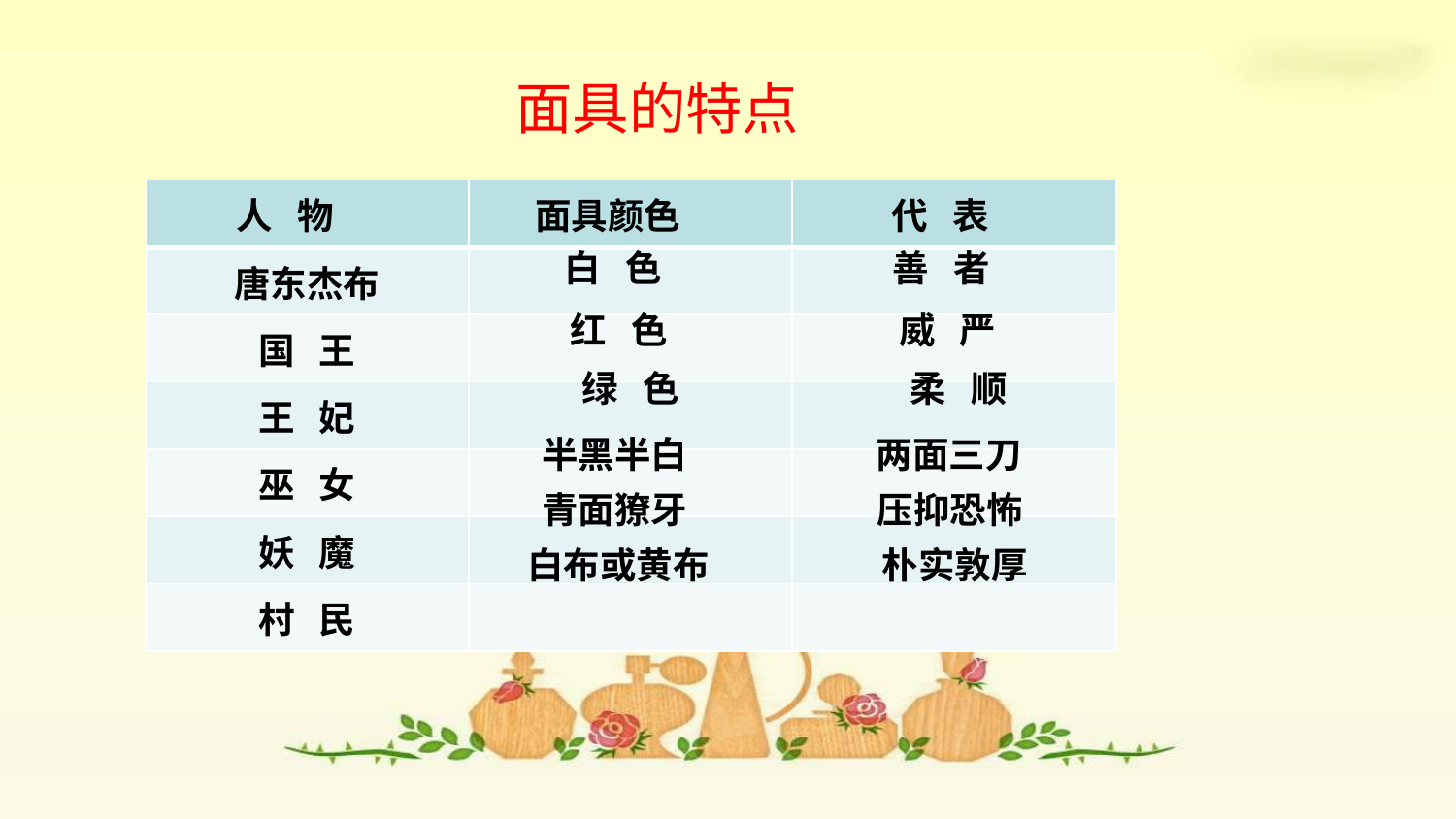

面具的特点

| 人 物 | 面具颜色 | 代 表 |
| --- | --- | --- |
| 唐东杰布 |  |  |
| 国 王 |  |  |
| 王 妃 |  |  |
| 巫 女 |  |  |
| 妖 魔 |  |  |
| 村 民 |  |  |
白   色                            善   者
红   色                            威   严
 绿   色                            柔   顺
半黑半白                       两面三刀
青面獠牙                       压抑恐怖
白布或黄布                     朴实敦厚